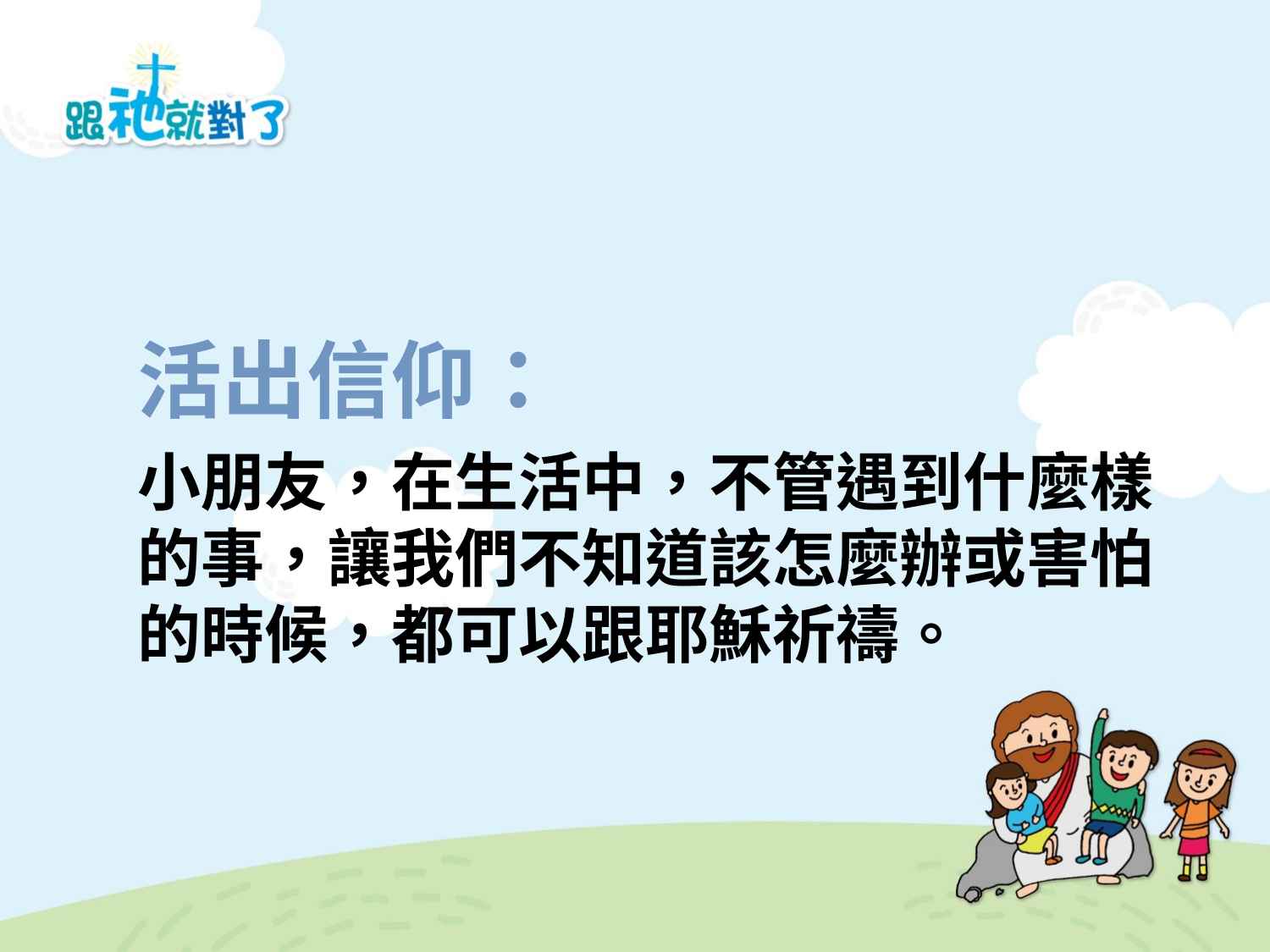

活出信仰：
小朋友，在生活中，不管遇到什麼樣的事，讓我們不知道該怎麼辦或害怕的時候，都可以跟耶穌祈禱。